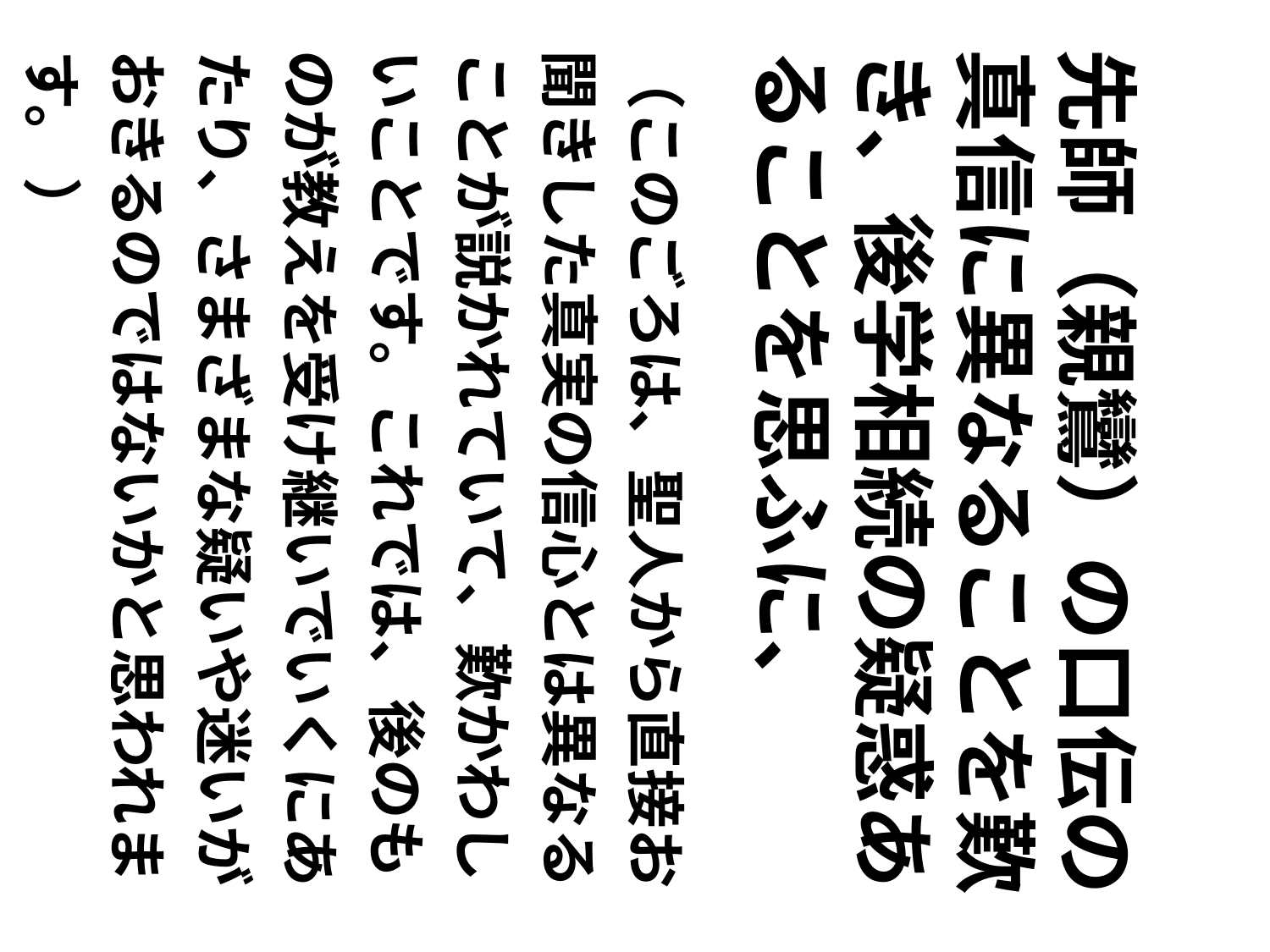

先師（親鸞）の口伝の真信に異なることを歎き、後学相続の疑惑あることを思ふに、
（このごろは、聖人から直接お聞きした真実の信心とは異なることが説かれていて、歎かわしいことです。これでは、後のものが教えを受け継いでいくにあたり、さまざまな疑いや迷いがおきるのではないかと思われます。 ）